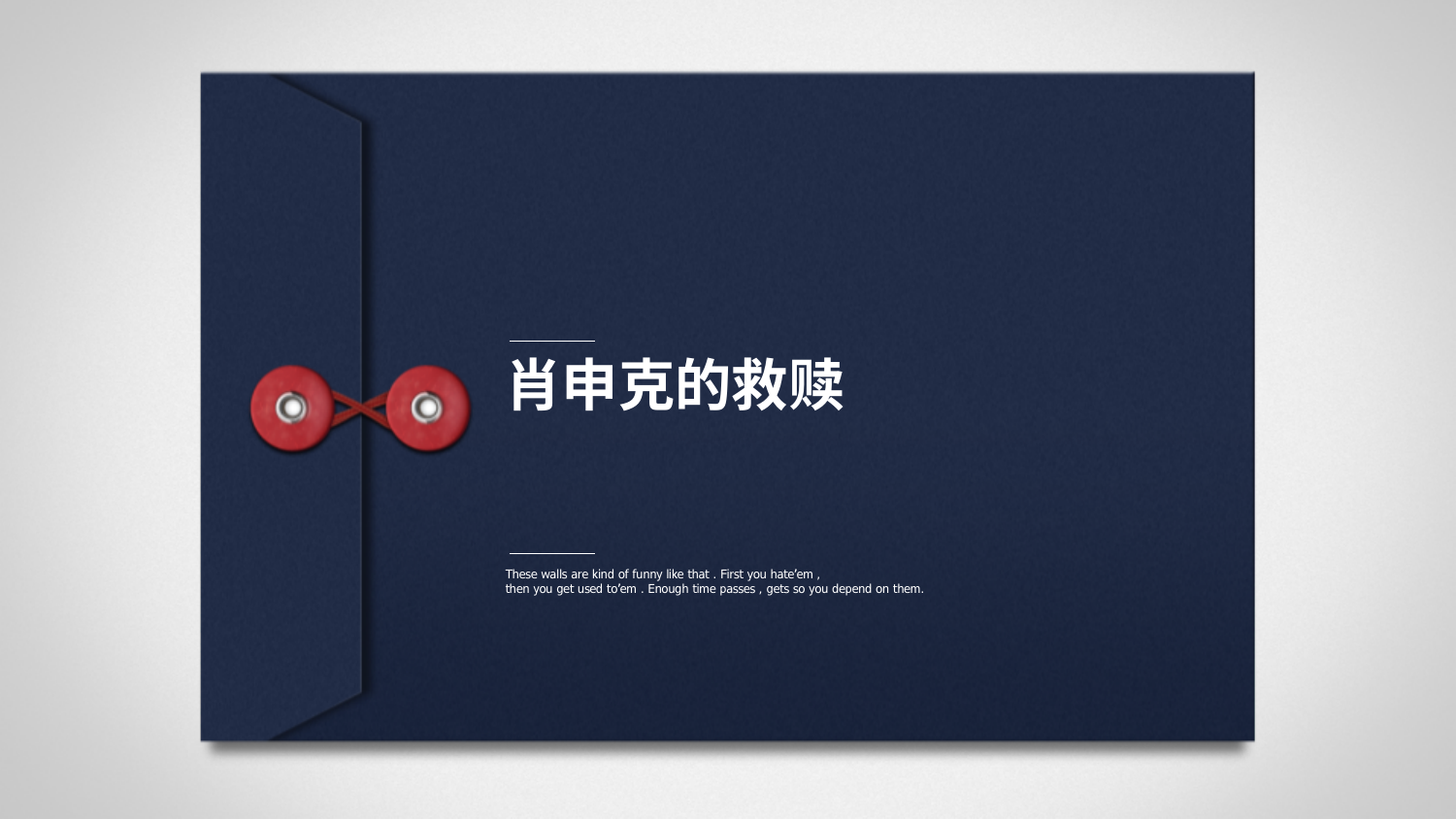

肖申克的救赎
These walls are kind of funny like that . First you hate’em ,
then you get used to’em . Enough time passes , gets so you depend on them.